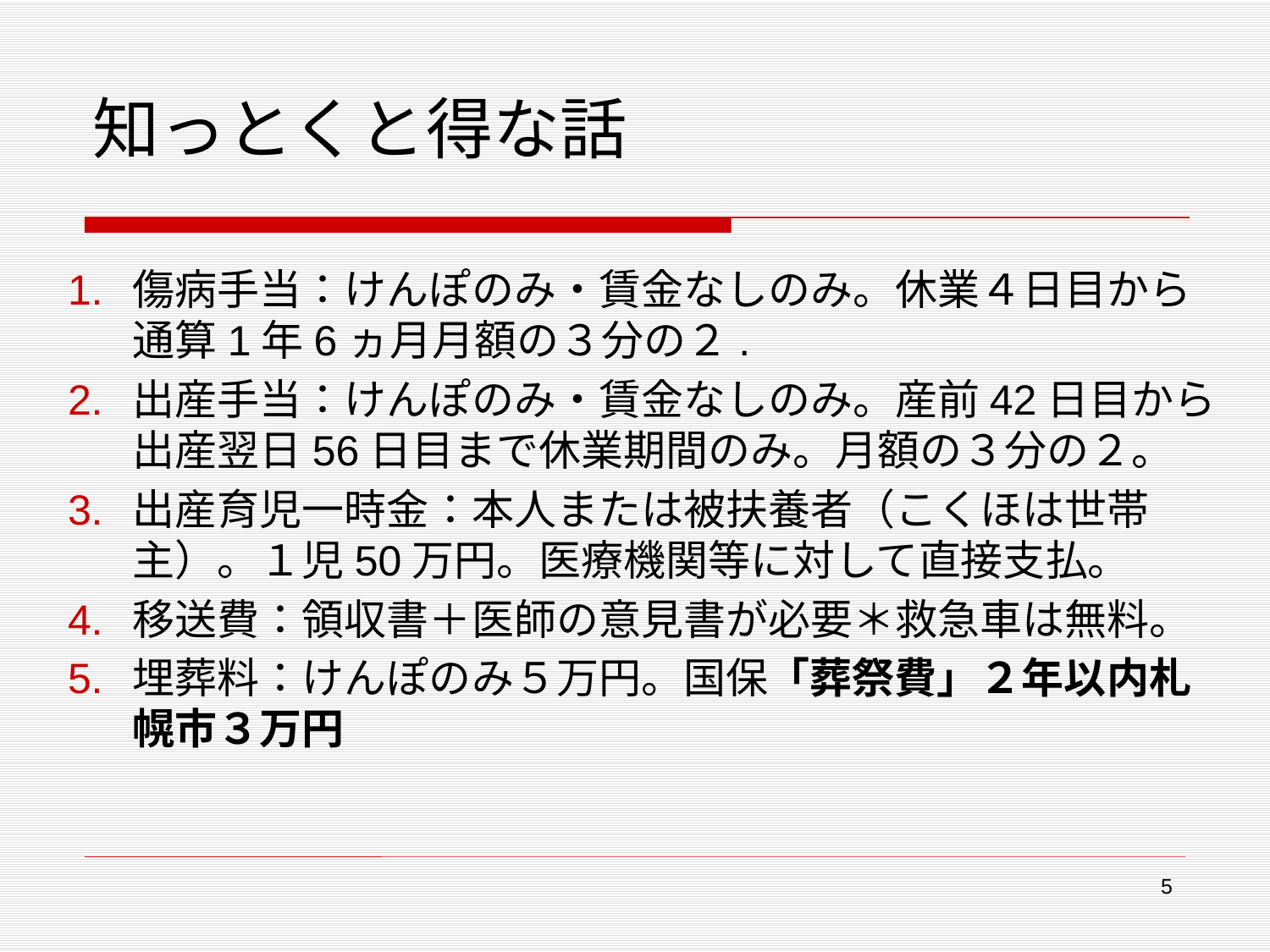

# 知っとくと得な話
傷病手当：けんぽのみ・賃金なしのみ。休業４日目から通算1年6ヵ月月額の３分の２.
出産手当：けんぽのみ・賃金なしのみ。産前42日目から出産翌日56日目まで休業期間のみ。月額の３分の２。
出産育児一時金：本人または被扶養者（こくほは世帯主）。１児50万円。医療機関等に対して直接支払。
移送費：領収書＋医師の意見書が必要＊救急車は無料。
埋葬料：けんぽのみ５万円。国保「葬祭費」２年以内札幌市３万円

5